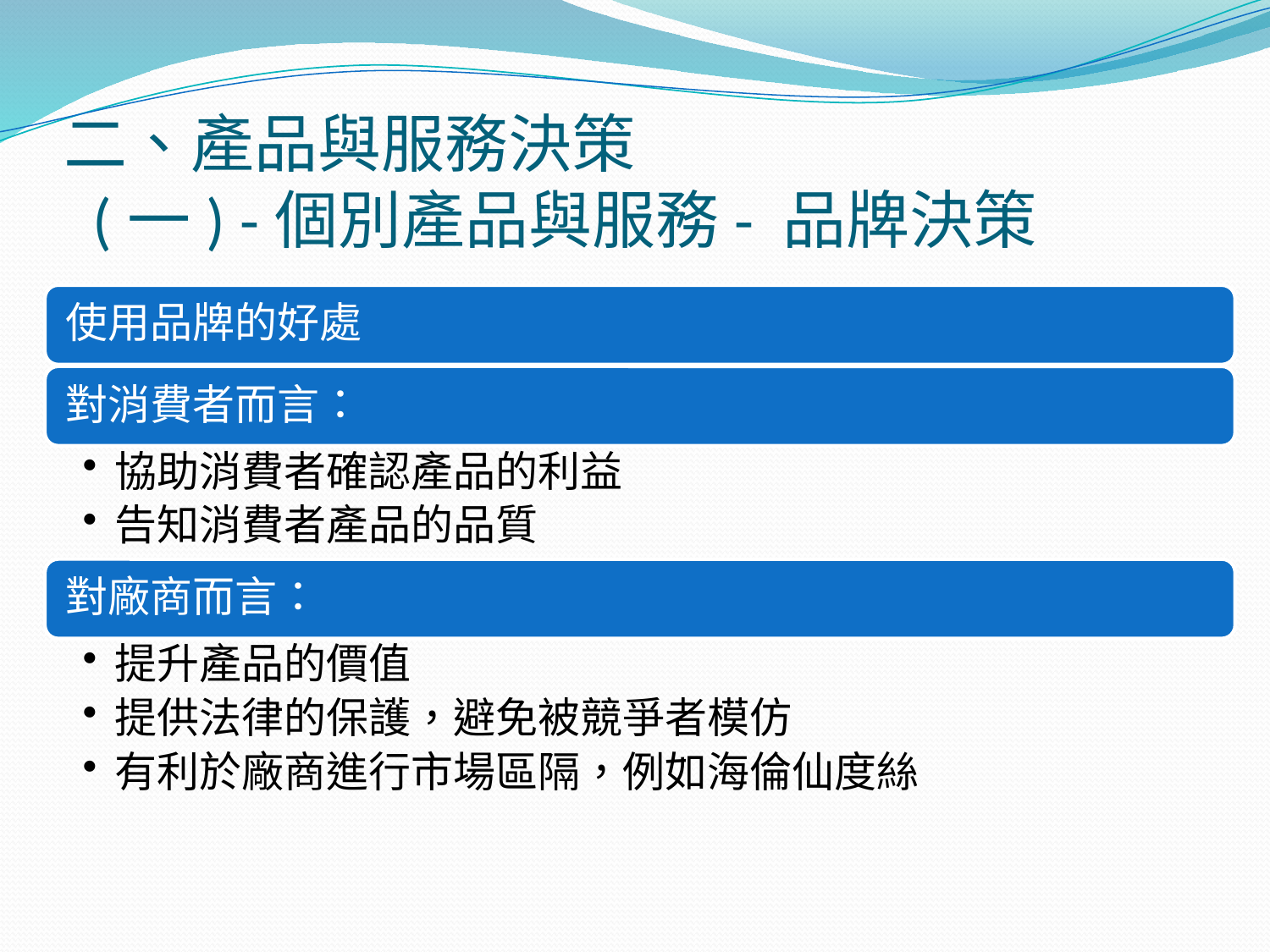

# 二、產品與服務決策 (一) -個別產品與服務- 品牌決策
使用品牌的好處
對消費者而言：
協助消費者確認產品的利益
告知消費者產品的品質
對廠商而言：
提升產品的價值
提供法律的保護，避免被競爭者模仿
有利於廠商進行市場區隔，例如海倫仙度絲